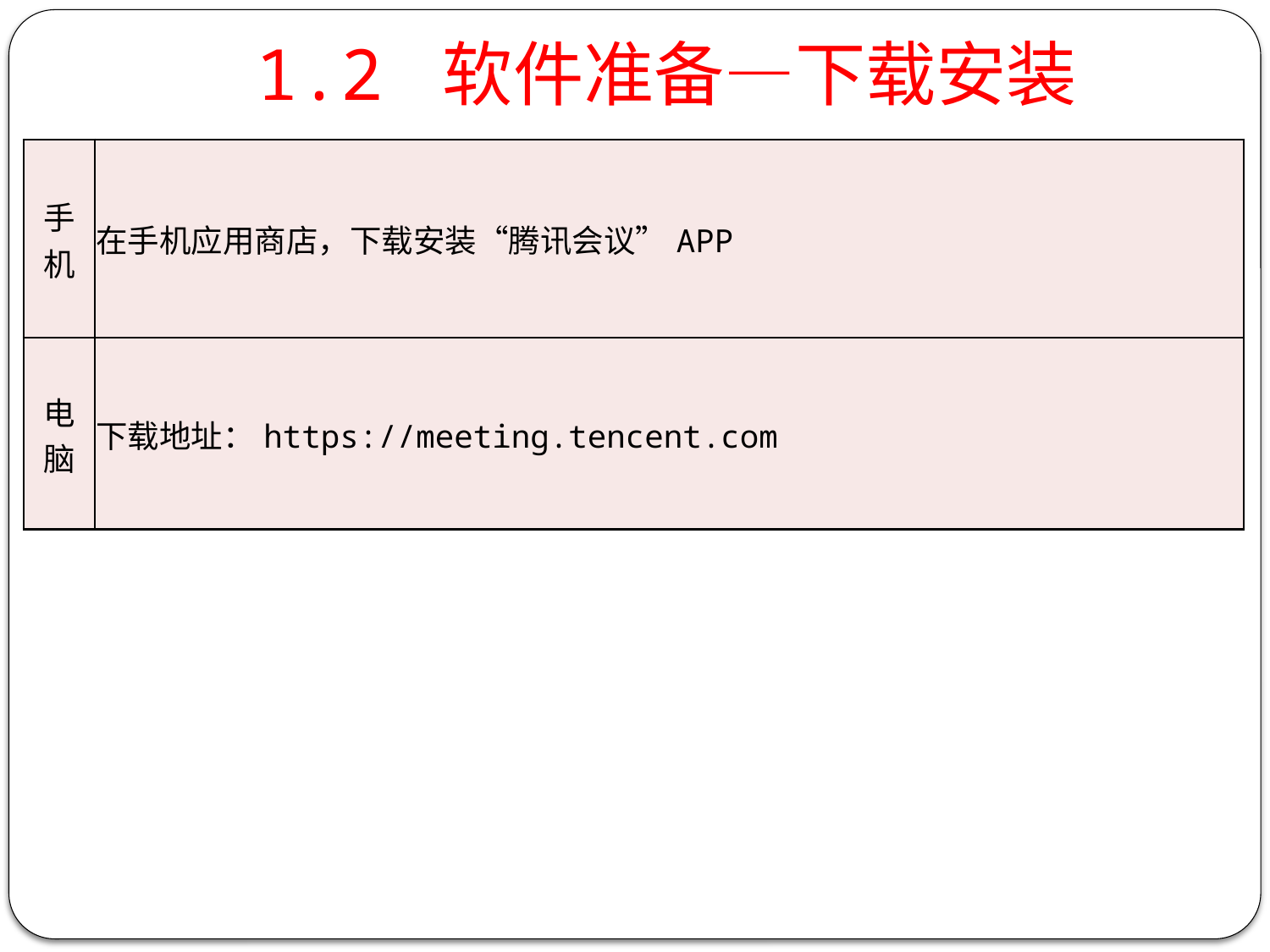

# 1.2 软件准备—下载安装
| 手 机 | 在手机应用商店，下载安装“腾讯会议”APP |
| --- | --- |
| 电 脑 | 下载地址：https://meeting.tencent.com |